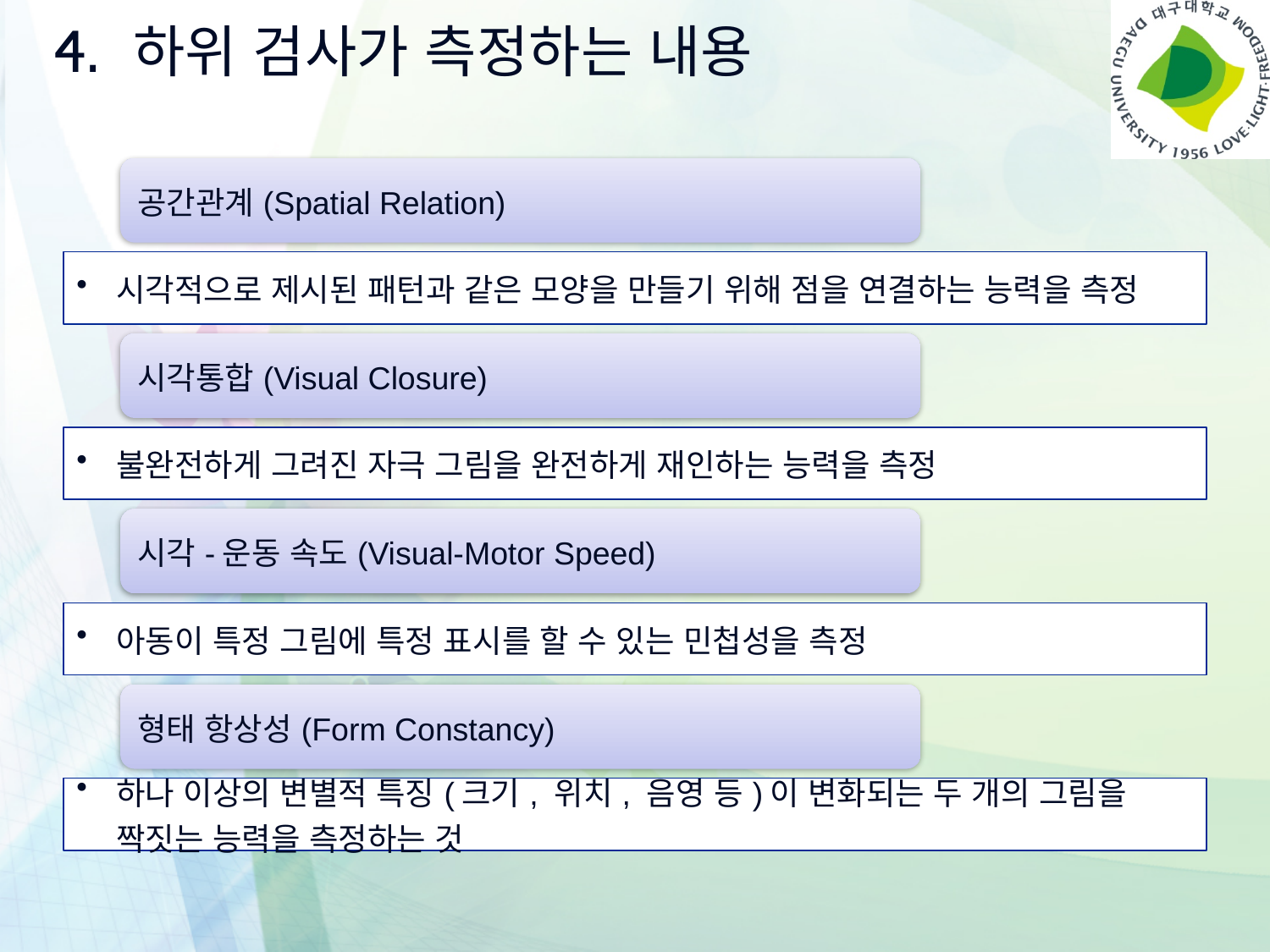

# 4. 하위 검사가 측정하는 내용
공간관계(Spatial Relation)
시각통합(Visual Closure)
시각-운동 속도(Visual-Motor Speed)
형태 항상성(Form Constancy)
시각적으로 제시된 패턴과 같은 모양을 만들기 위해 점을 연결하는 능력을 측정
불완전하게 그려진 자극 그림을 완전하게 재인하는 능력을 측정
아동이 특정 그림에 특정 표시를 할 수 있는 민첩성을 측정
하나 이상의 변별적 특징(크기, 위치, 음영 등)이 변화되는 두 개의 그림을 짝짓는 능력을 측정하는 것